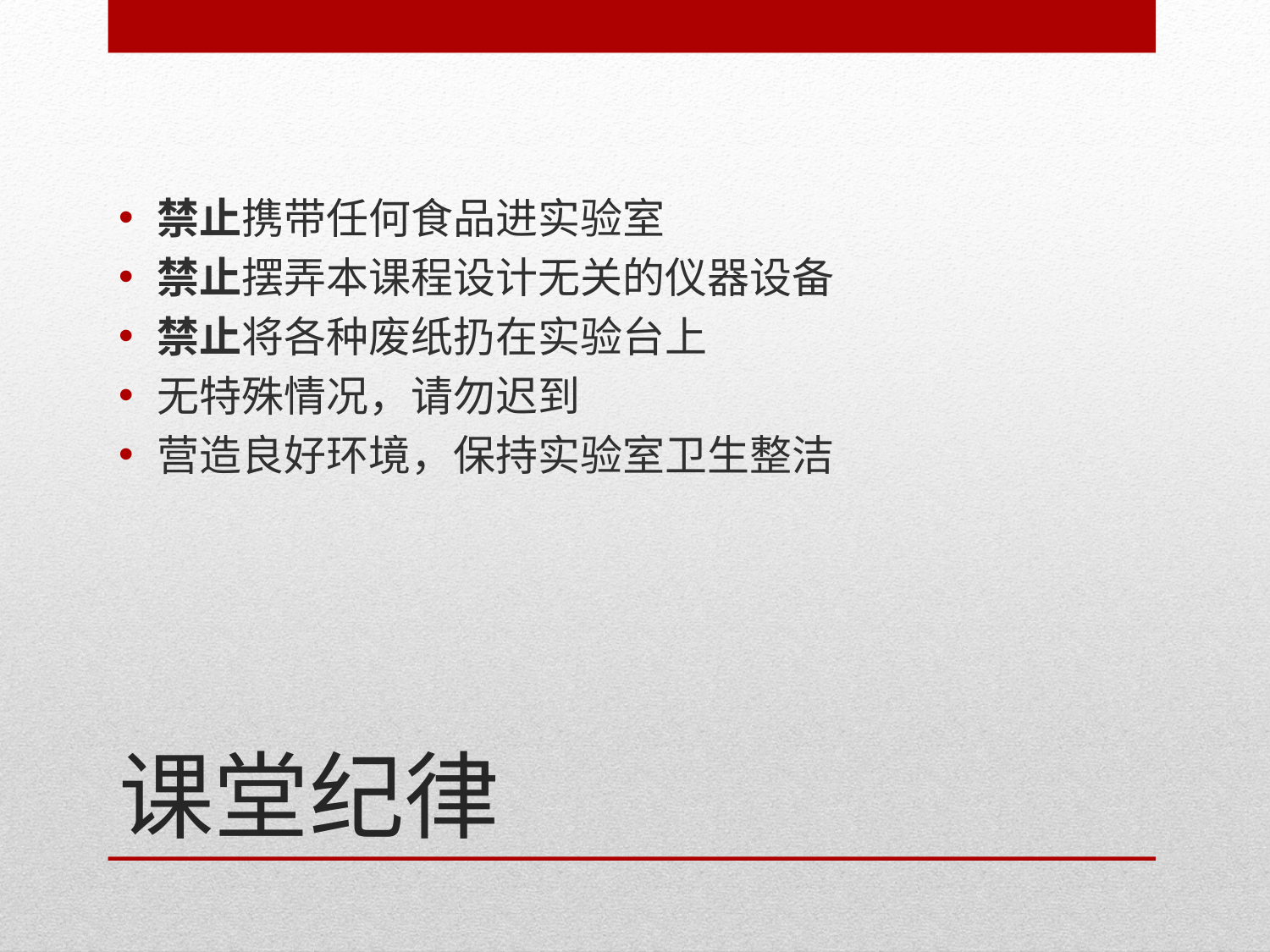

禁止携带任何食品进实验室
禁止摆弄本课程设计无关的仪器设备
禁止将各种废纸扔在实验台上
无特殊情况，请勿迟到
营造良好环境，保持实验室卫生整洁

# 课堂纪律